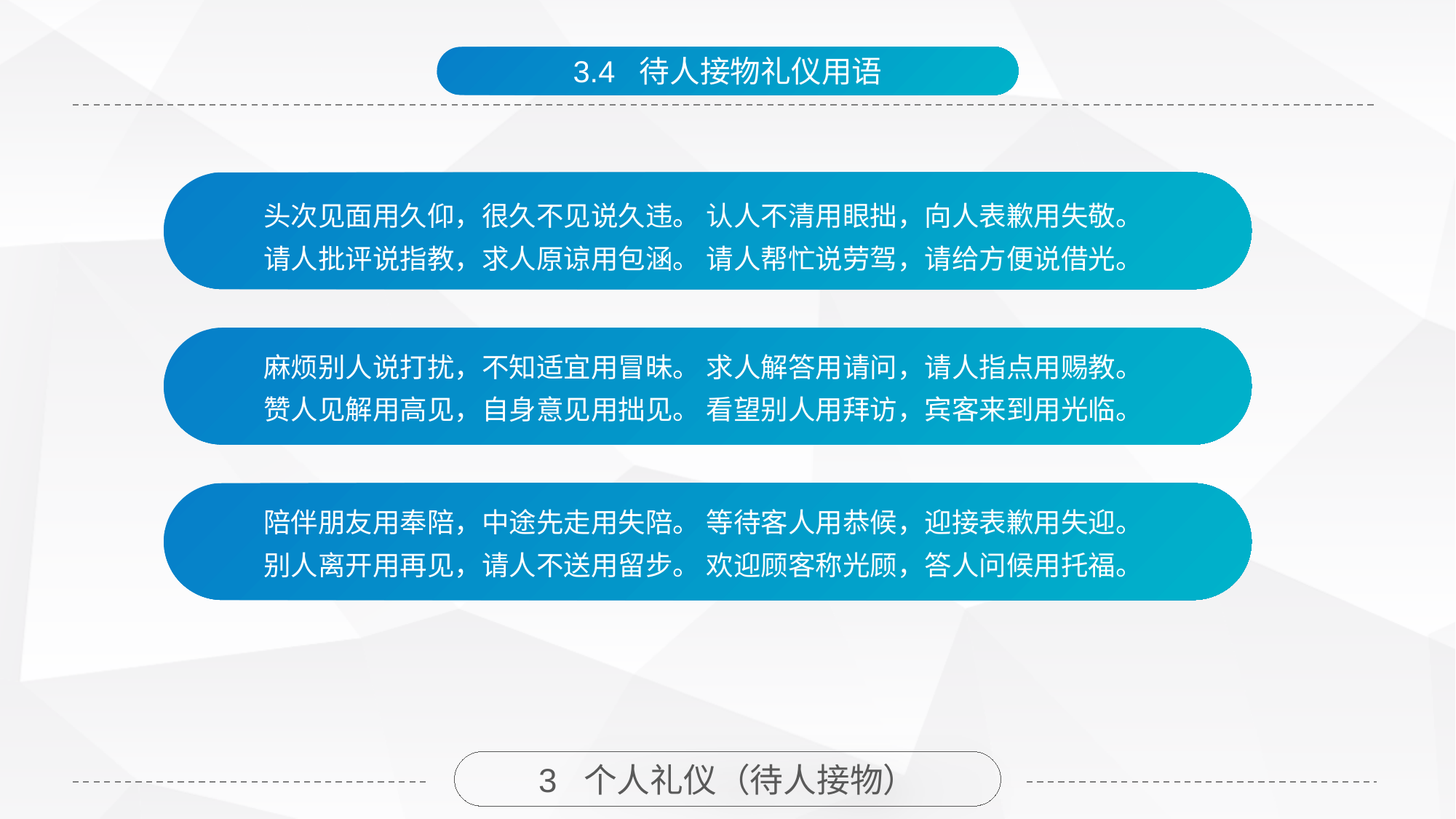

3.4  待人接物礼仪用语

头次见面用久仰，很久不见说久违。 认人不清用眼拙，向人表歉用失敬。
请人批评说指教，求人原谅用包涵。 请人帮忙说劳驾，请给方便说借光。

麻烦别人说打扰，不知适宜用冒昧。 求人解答用请问，请人指点用赐教。 赞人见解用高见，自身意见用拙见。 看望别人用拜访，宾客来到用光临。

陪伴朋友用奉陪，中途先走用失陪。 等待客人用恭候，迎接表歉用失迎。 别人离开用再见，请人不送用留步。 欢迎顾客称光顾，答人问候用托福。
3  个人礼仪（待人接物）